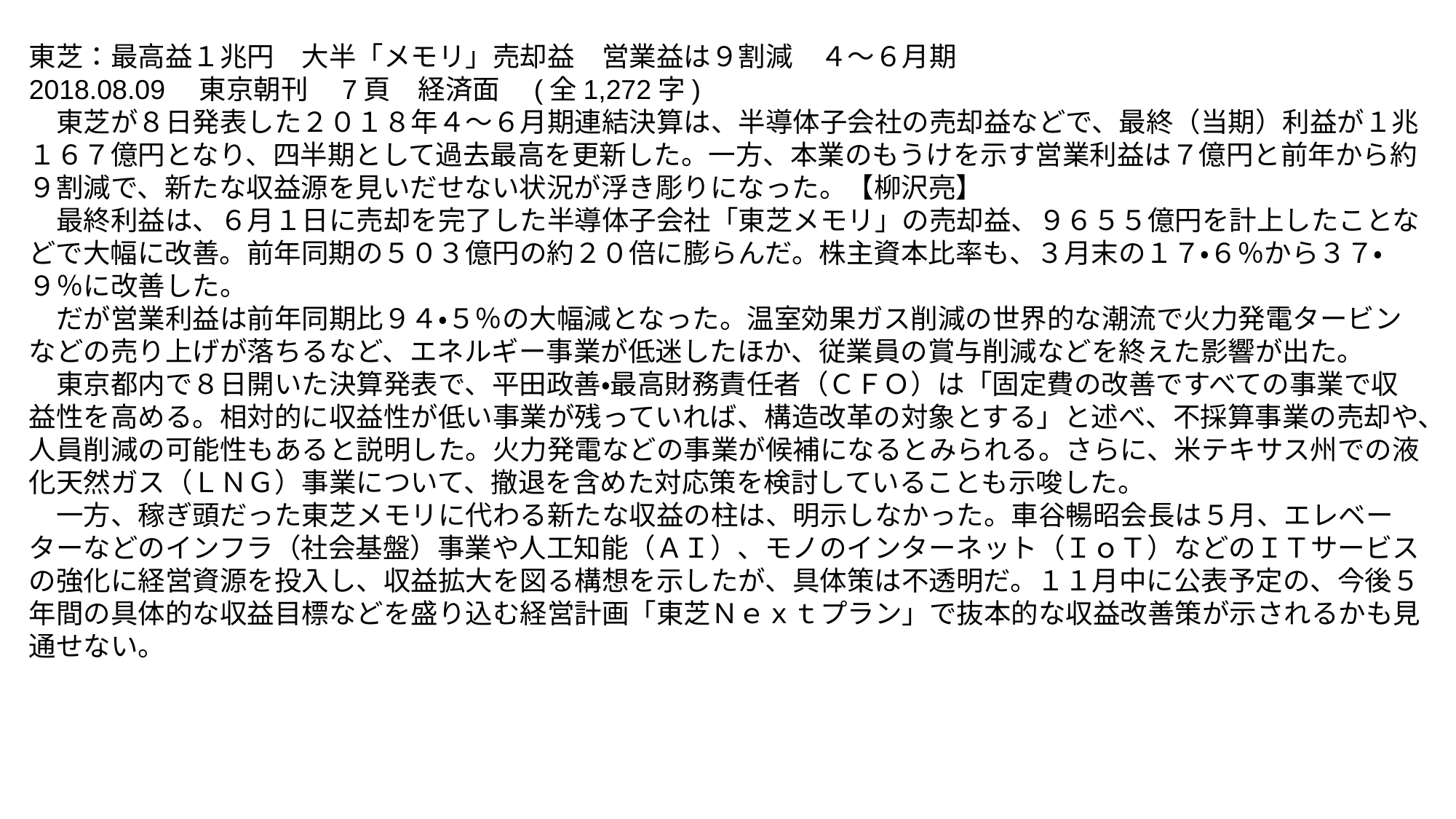

東芝：最高益１兆円　大半「メモリ」売却益　営業益は９割減　４～６月期
2018.08.09　東京朝刊　7頁　経済面　(全1,272字)
　東芝が８日発表した２０１８年４～６月期連結決算は、半導体子会社の売却益などで、最終（当期）利益が１兆１６７億円となり、四半期として過去最高を更新した。一方、本業のもうけを示す営業利益は７億円と前年から約９割減で、新たな収益源を見いだせない状況が浮き彫りになった。【柳沢亮】
　最終利益は、６月１日に売却を完了した半導体子会社「東芝メモリ」の売却益、９６５５億円を計上したことなどで大幅に改善。前年同期の５０３億円の約２０倍に膨らんだ。株主資本比率も、３月末の１７・６％から３７・９％に改善した。
　だが営業利益は前年同期比９４・５％の大幅減となった。温室効果ガス削減の世界的な潮流で火力発電タービンなどの売り上げが落ちるなど、エネルギー事業が低迷したほか、従業員の賞与削減などを終えた影響が出た。
　東京都内で８日開いた決算発表で、平田政善・最高財務責任者（ＣＦＯ）は「固定費の改善ですべての事業で収益性を高める。相対的に収益性が低い事業が残っていれば、構造改革の対象とする」と述べ、不採算事業の売却や、人員削減の可能性もあると説明した。火力発電などの事業が候補になるとみられる。さらに、米テキサス州での液化天然ガス（ＬＮＧ）事業について、撤退を含めた対応策を検討していることも示唆した。
　一方、稼ぎ頭だった東芝メモリに代わる新たな収益の柱は、明示しなかった。車谷暢昭会長は５月、エレベーターなどのインフラ（社会基盤）事業や人工知能（ＡＩ）、モノのインターネット（ＩｏＴ）などのＩＴサービスの強化に経営資源を投入し、収益拡大を図る構想を示したが、具体策は不透明だ。１１月中に公表予定の、今後５年間の具体的な収益目標などを盛り込む経営計画「東芝Ｎｅｘｔプラン」で抜本的な収益改善策が示されるかも見通せない。